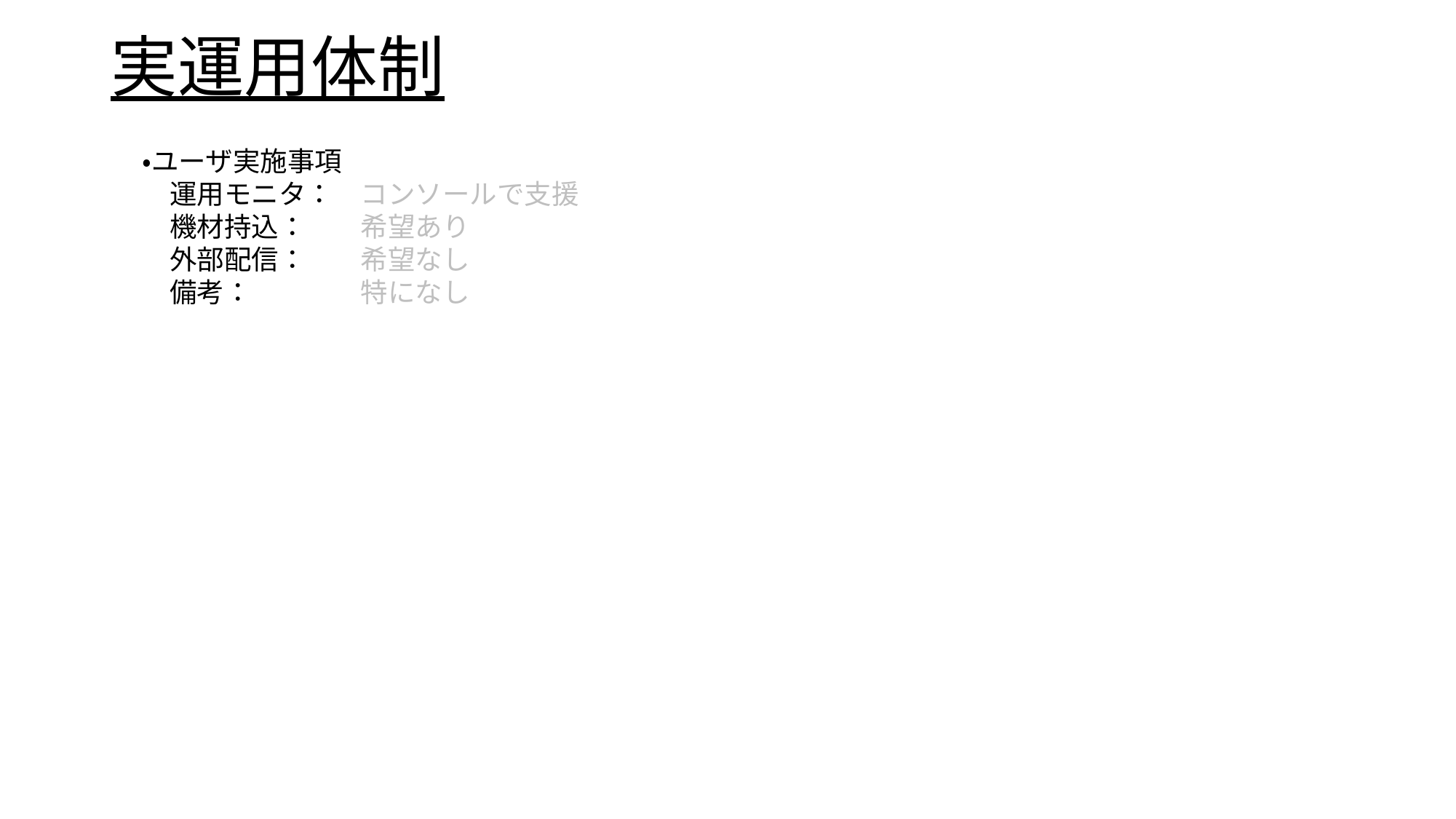

# 実運用体制
・ユーザ実施事項
　運用モニタ：	コンソールで支援
　機材持込：	希望あり
　外部配信：	希望なし
　備考：	特になし